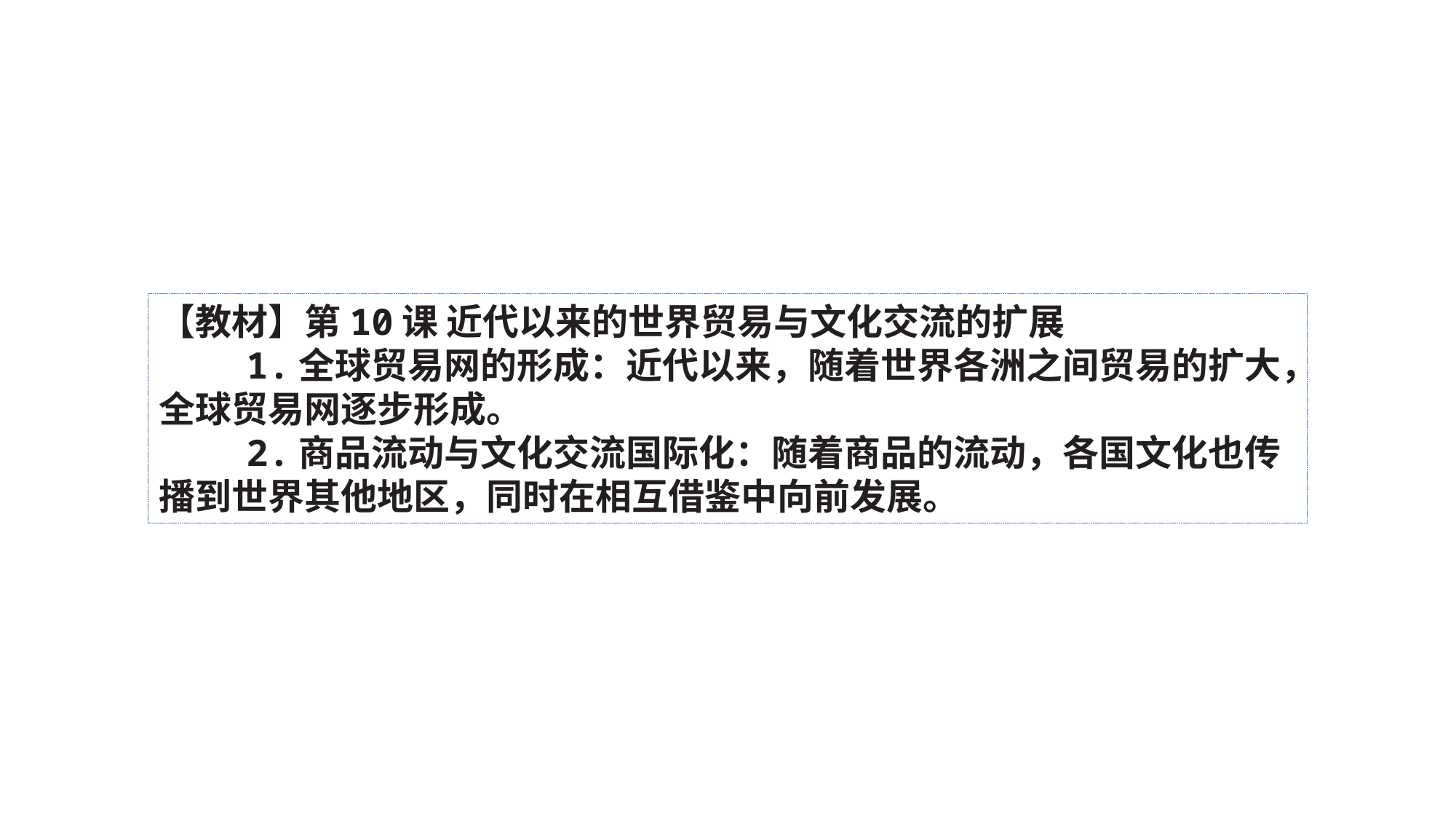

【教材】第10课 近代以来的世界贸易与文化交流的扩展
    1.全球贸易网的形成：近代以来，随着世界各洲之间贸易的扩大，全球贸易网逐步形成。
    2.商品流动与文化交流国际化：随着商品的流动，各国文化也传播到世界其他地区，同时在相互借鉴中向前发展。